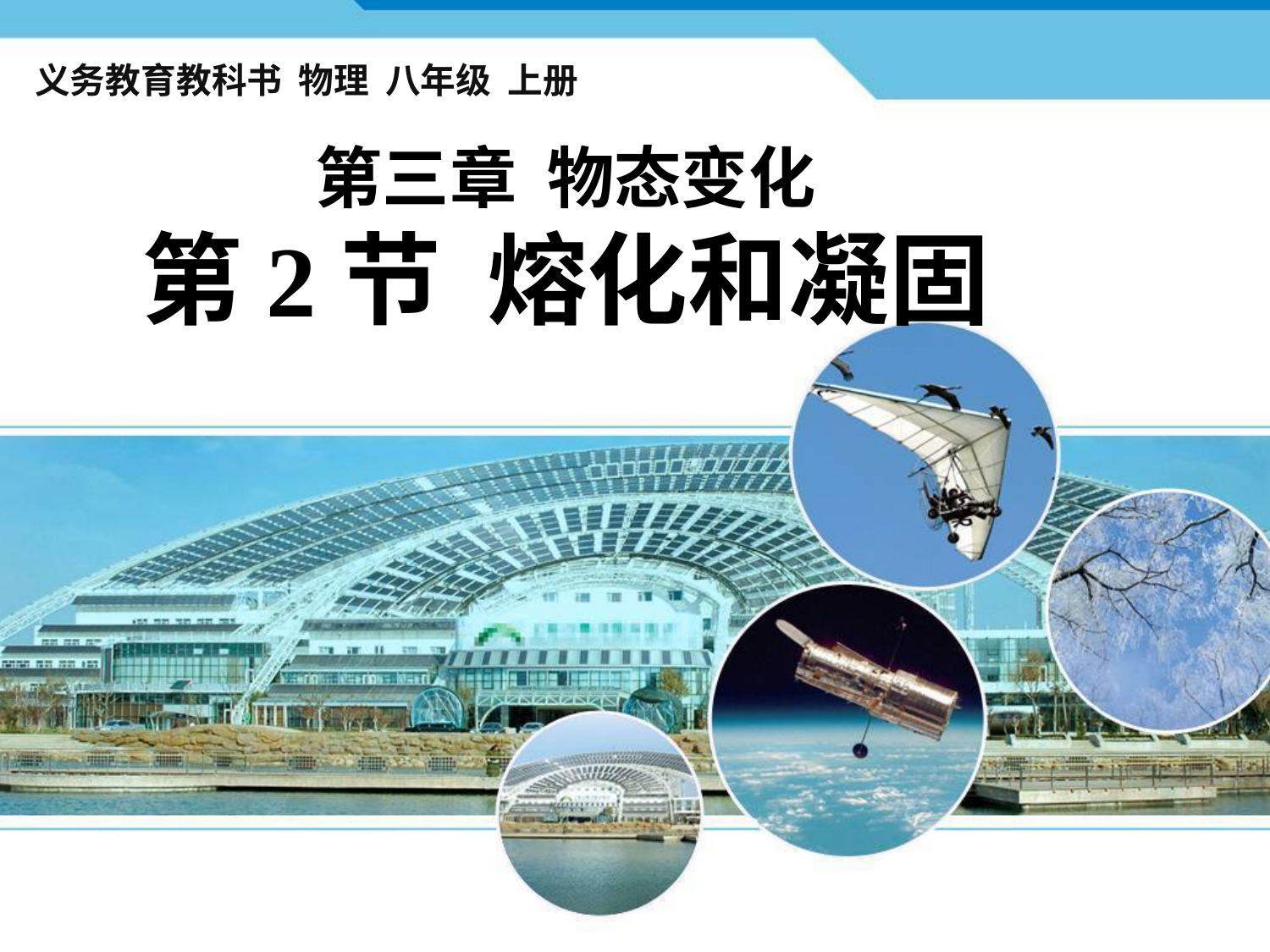

义务教育教科书  物理  八年级  上册
第三章  物态变化
第2节  熔化和凝固